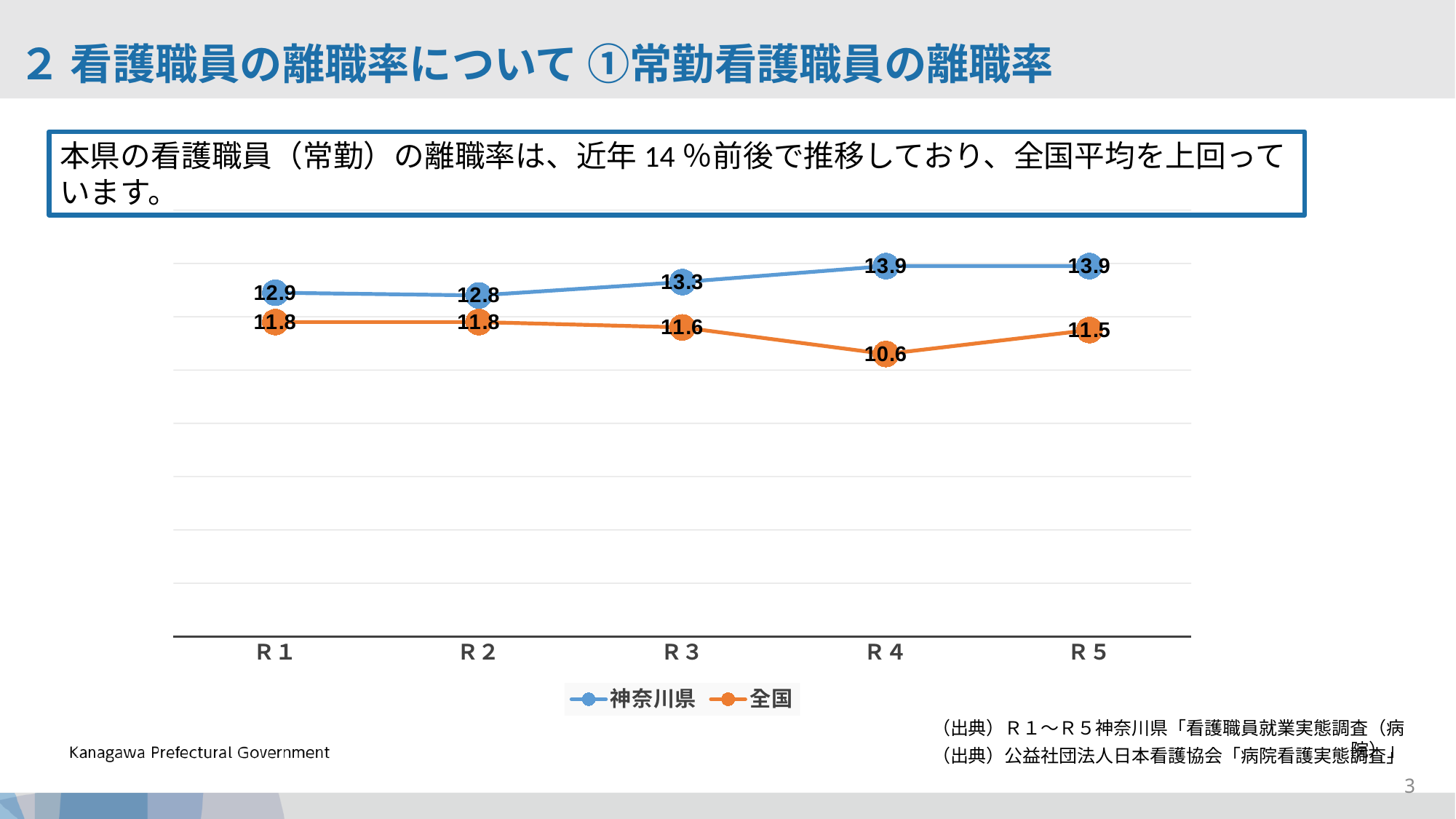

２ 看護職員の離職率について ①常勤看護職員の離職率
本県の看護職員（常勤）の離職率は、近年14％前後で推移しており、全国平均を上回っています。

### Chart

| Category | 神奈川県 | 全国 |
|---|---|---|
| Ｒ１ | 12.9 | 11.8 |
| Ｒ２ | 12.8 | 11.8 |
| Ｒ３ | 13.3 | 11.6 |
| Ｒ４ | 13.9 | 10.6 |
| Ｒ５ | 13.9 | 11.5 |
（出典）Ｒ１～Ｒ５神奈川県「看護職員就業実態調査（病院）」

（出典）公益社団法人日本看護協会「病院看護実態調査」
3